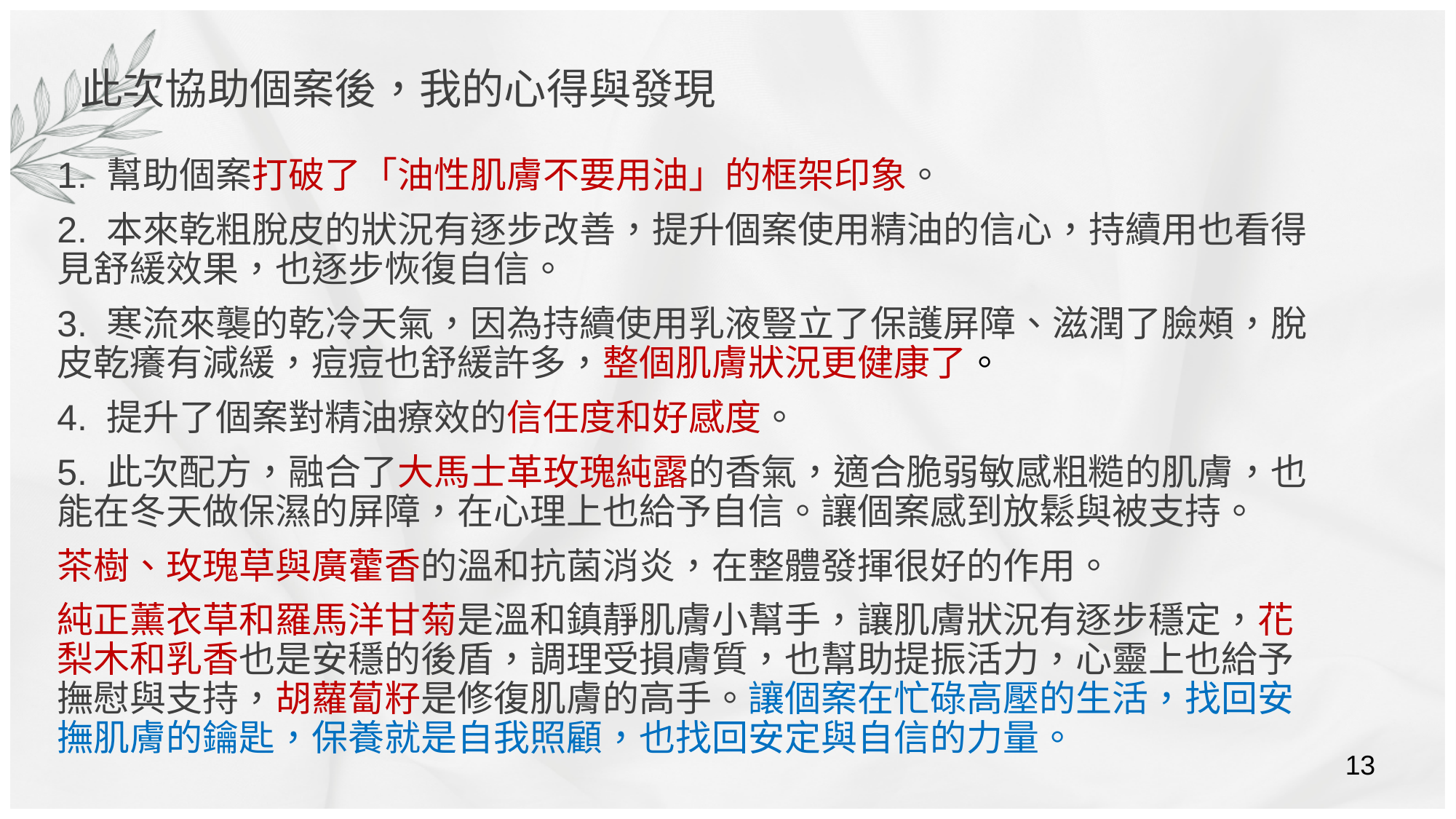

此次協助個案後，我的心得與發現
1. 幫助個案打破了「油性肌膚不要用油」的框架印象。
2. 本來乾粗脫皮的狀況有逐步改善，提升個案使用精油的信心，持續用也看得見舒緩效果，也逐步恢復自信。
3. 寒流來襲的乾冷天氣，因為持續使用乳液豎立了保護屏障、滋潤了臉頰，脫皮乾癢有減緩，痘痘也舒緩許多，整個肌膚狀況更健康了。
4. 提升了個案對精油療效的信任度和好感度。
5. 此次配方，融合了大馬士革玫瑰純露的香氣，適合脆弱敏感粗糙的肌膚，也能在冬天做保濕的屏障，在心理上也給予自信。讓個案感到放鬆與被支持。
茶樹、玫瑰草與廣藿香的溫和抗菌消炎，在整體發揮很好的作用。
純正薰衣草和羅馬洋甘菊是溫和鎮靜肌膚小幫手，讓肌膚狀況有逐步穩定，花梨木和乳香也是安穩的後盾，調理受損膚質，也幫助提振活力，心靈上也給予撫慰與支持，胡蘿蔔籽是修復肌膚的高手。讓個案在忙碌高壓的生活，找回安撫肌膚的鑰匙，保養就是自我照顧，也找回安定與自信的力量。

13